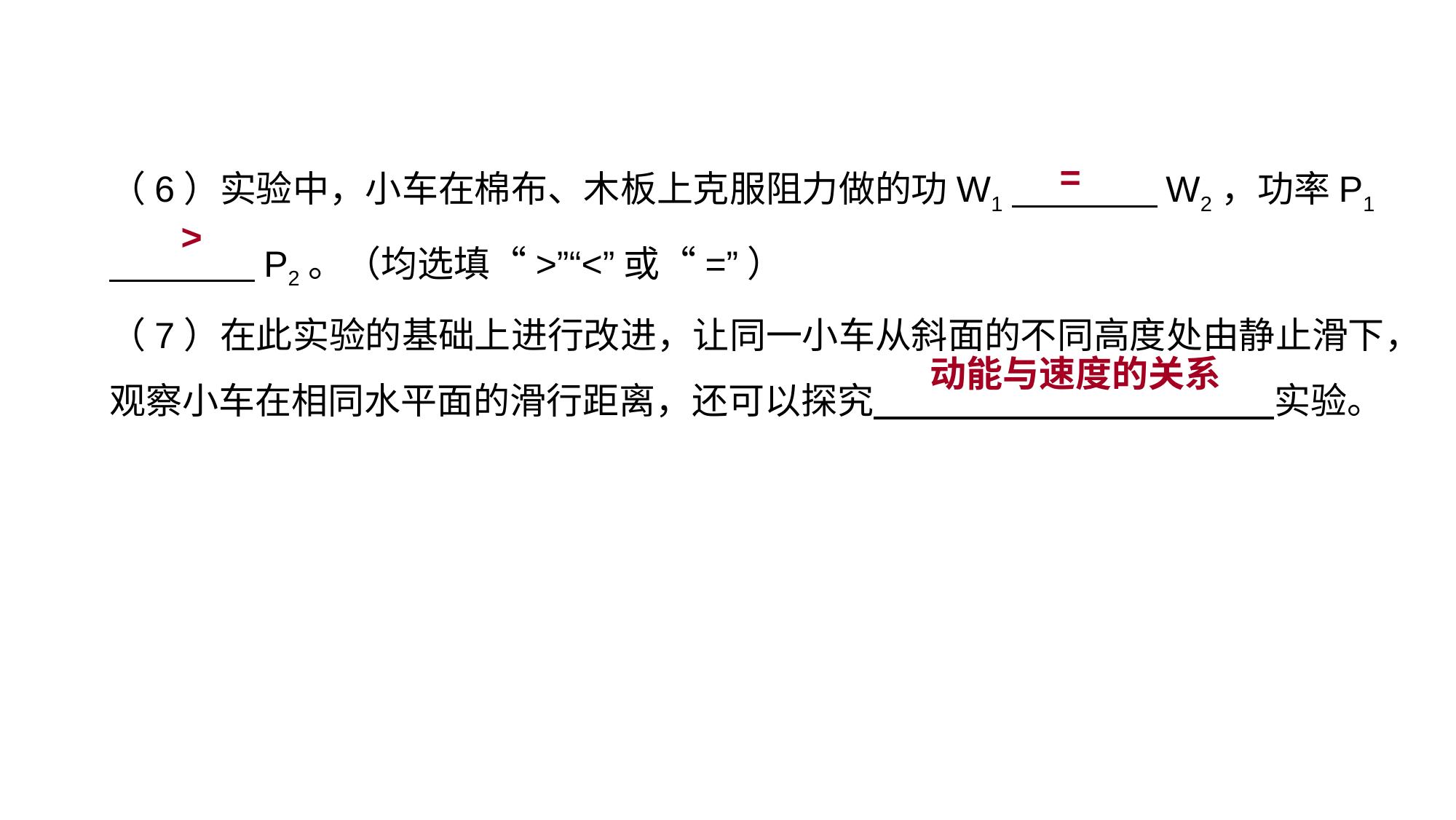

=
（6）实验中，小车在棉布、木板上克服阻力做的功W1　　　　W2，功率P1
　　　　P2。（均选填“>”“<”或“=”）
（7）在此实验的基础上进行改进，让同一小车从斜面的不同高度处由静止滑下，观察小车在相同水平面的滑行距离，还可以探究　　　　　　　　　　　实验。
>
实验突破 素养提升
动能与速度的关系